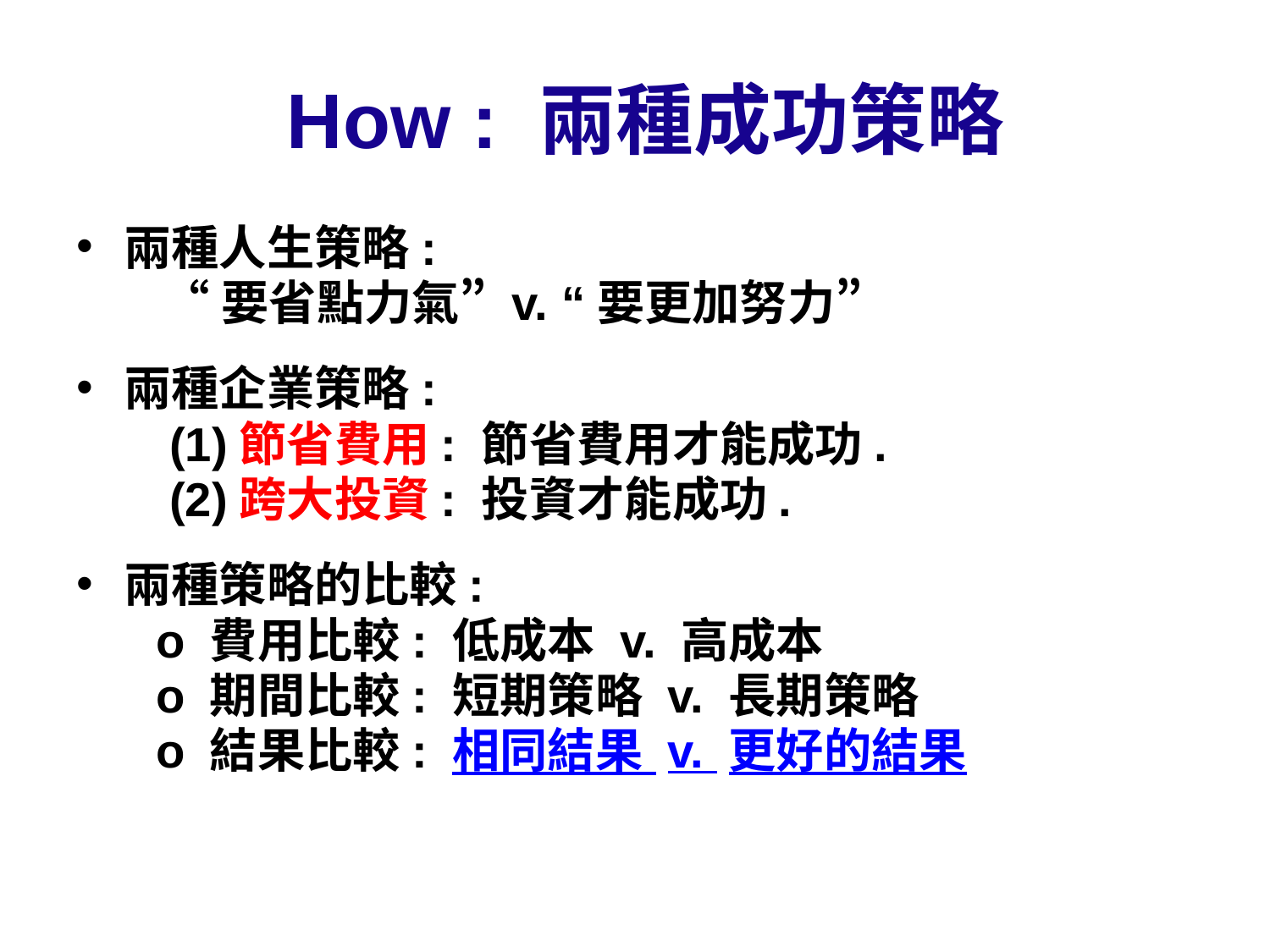

# How : 兩種成功策略
兩種人生策略:
        “要省點力氣” v. “要更加努力”

兩種企業策略:
       (1)節省費用: 節省費用才能成功.
       (2)跨大投資: 投資才能成功.

兩種策略的比較:
      o 費用比較: 低成本 v. 高成本
      o 期間比較: 短期策略 v. 長期策略
      o 結果比較: 相同結果 v. 更好的結果